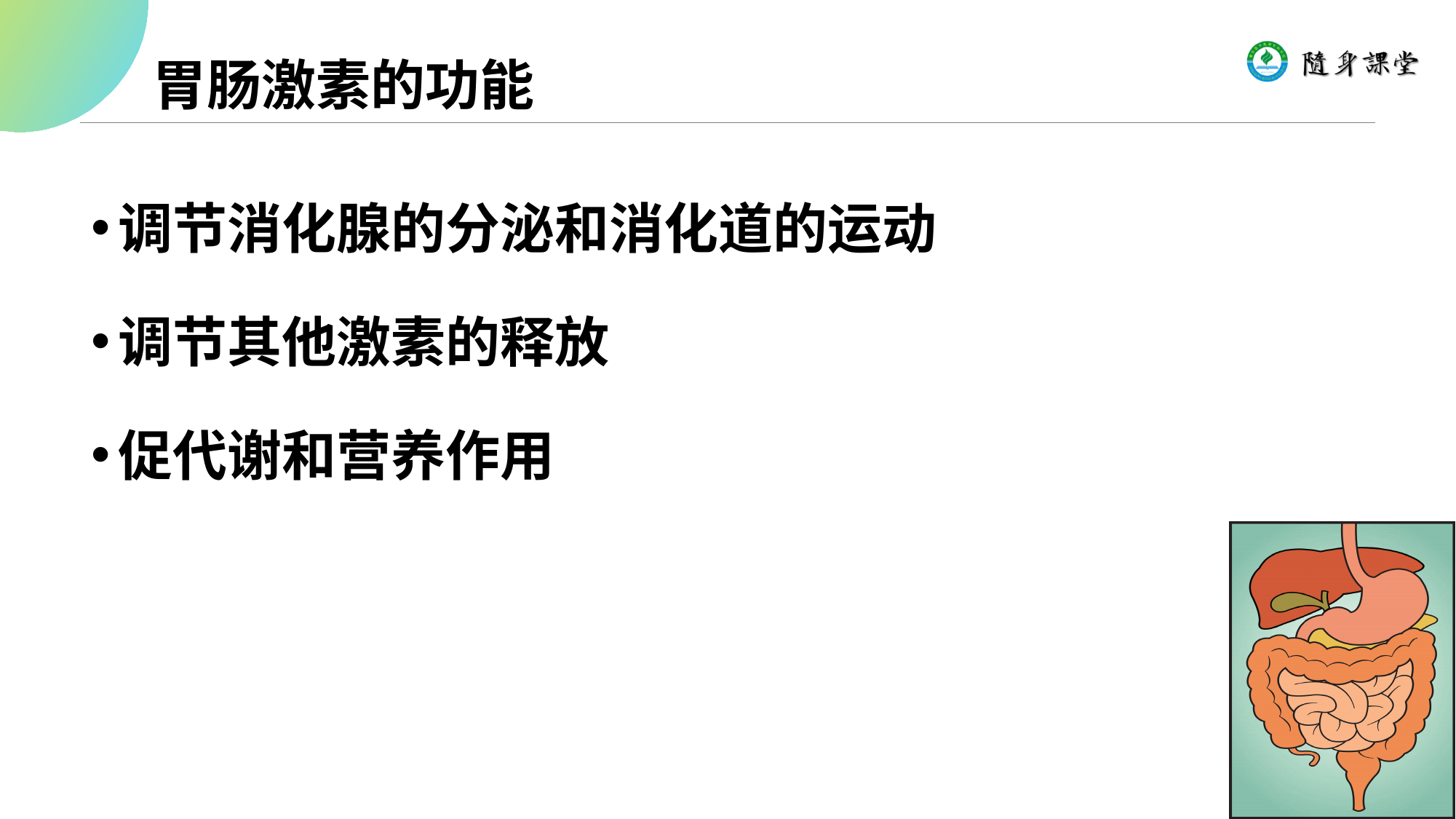

# 胃肠激素的功能
调节消化腺的分泌和消化道的运动
调节其他激素的释放
促代谢和营养作用

11